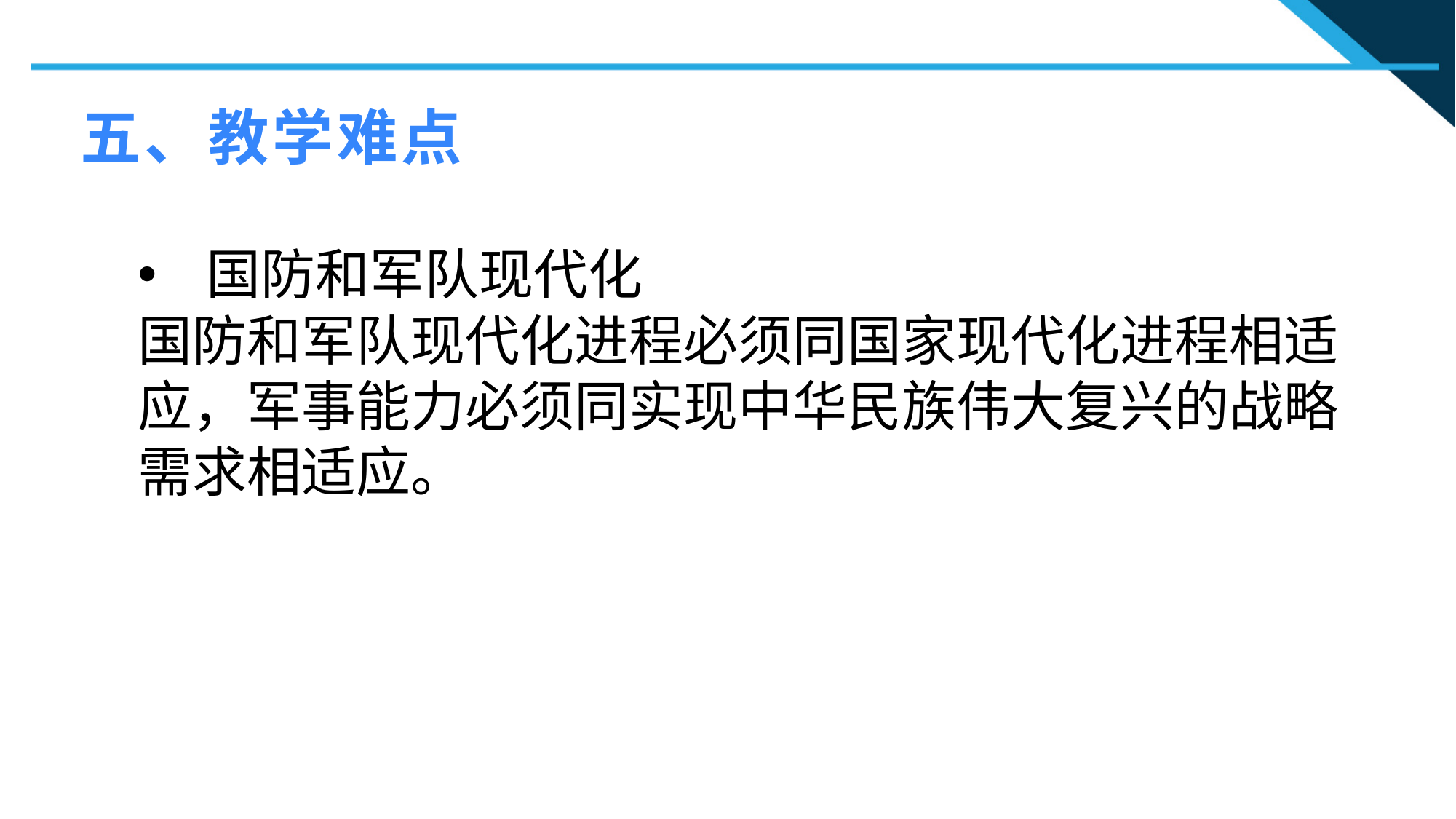

五、教学难点

国防和军队现代化
国防和军队现代化进程必须同国家现代化进程相适应，军事能力必须同实现中华民族伟大复兴的战略需求相适应。